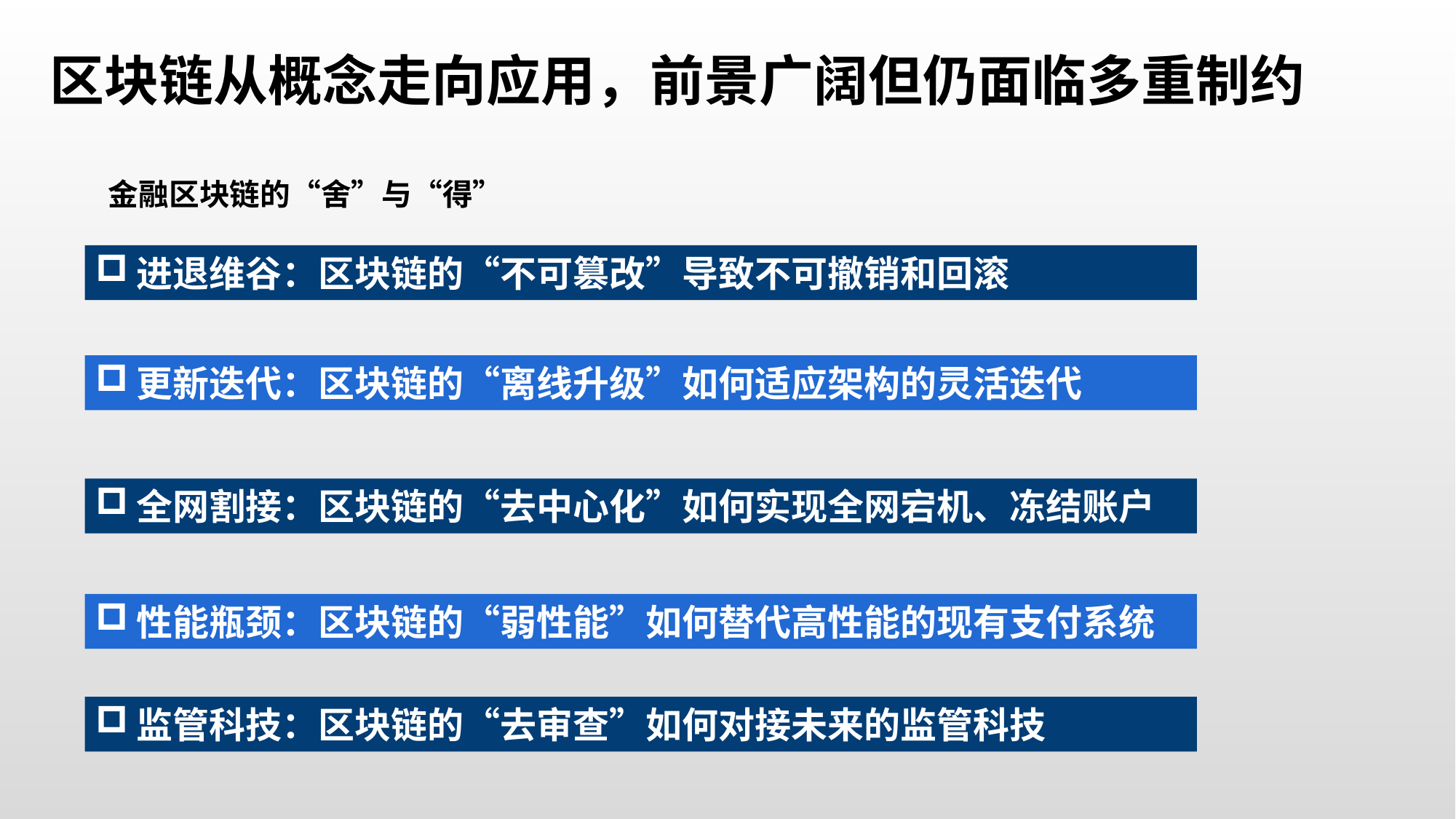

区块链从概念走向应用，前景广阔但仍面临多重制约
金融区块链的“舍”与“得”
进退维谷：区块链的“不可篡改”导致不可撤销和回滚
更新迭代：区块链的“离线升级”如何适应架构的灵活迭代
全网割接：区块链的“去中心化”如何实现全网宕机、冻结账户
性能瓶颈：区块链的“弱性能”如何替代高性能的现有支付系统
监管科技：区块链的“去审查”如何对接未来的监管科技